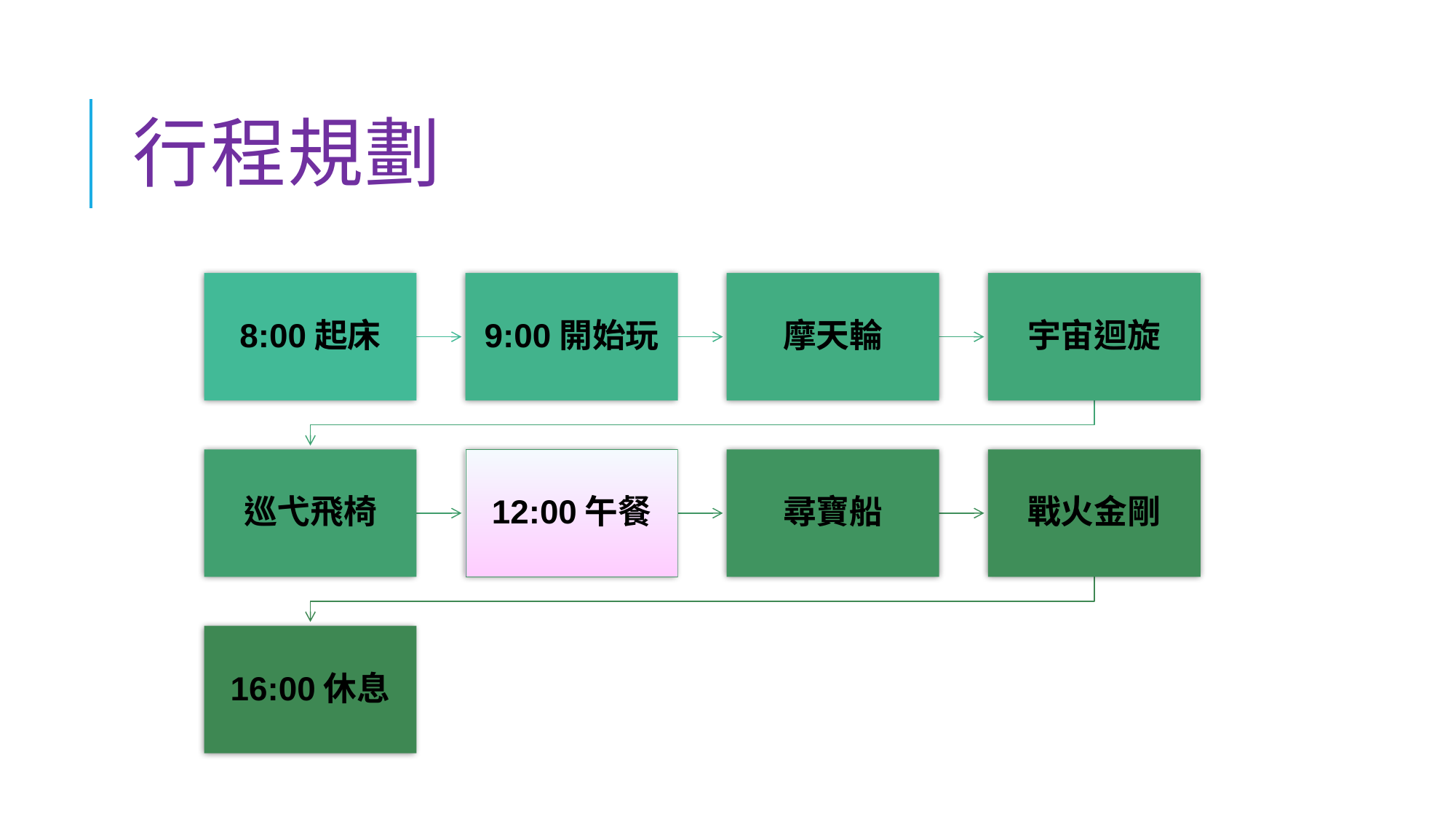

# 行程規劃

8:00起床

9:00開始玩

摩天輪

宇宙迴旋

巡弋飛椅

12:00午餐

尋寶船

戰火金剛
16:00休息